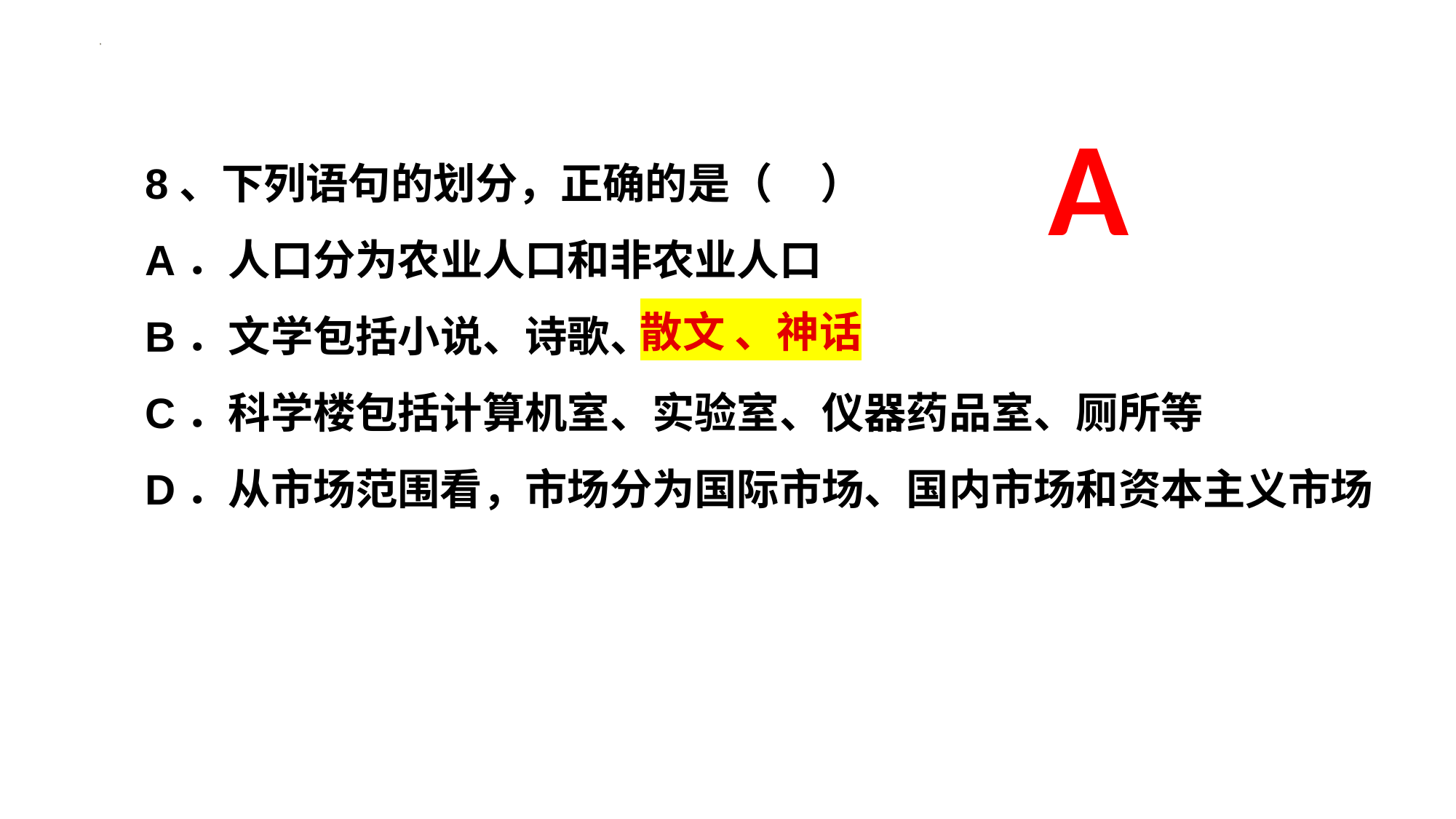

A
8、下列语句的划分，正确的是（     ）
A．人口分为农业人口和非农业人口
B．文学包括小说、诗歌、戏剧
C．科学楼包括计算机室、实验室、仪器药品室、厕所等
D．从市场范围看，市场分为国际市场、国内市场和资本主义市场
散文 、神话